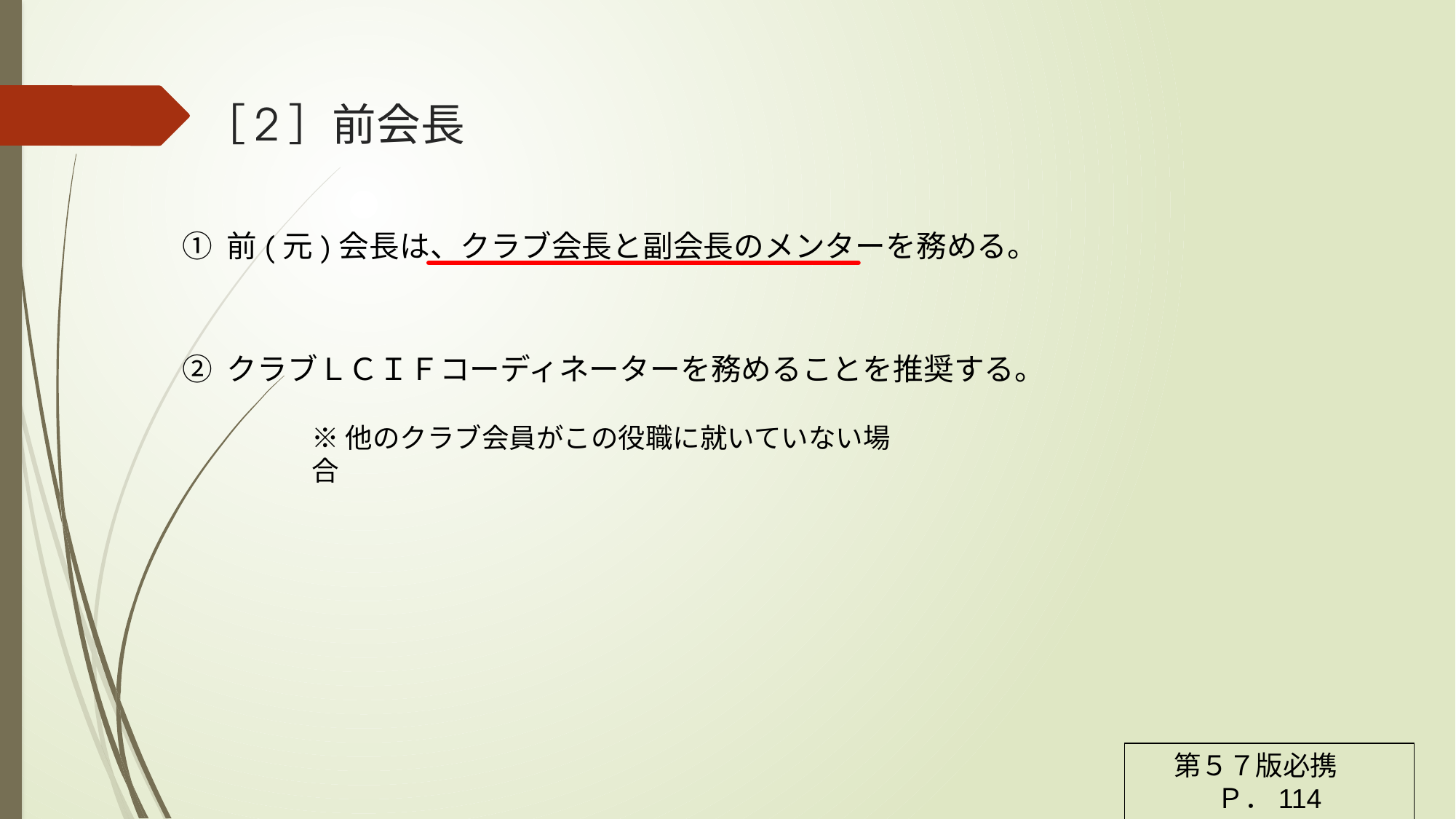

# ［2］前会長
① 前(元)会長は、クラブ会長と副会長のメンターを務める。
② クラブＬＣＩＦコーディネーターを務めることを推奨する。
※他のクラブ会員がこの役職に就いていない場合
第５７版必携　Ｐ．114